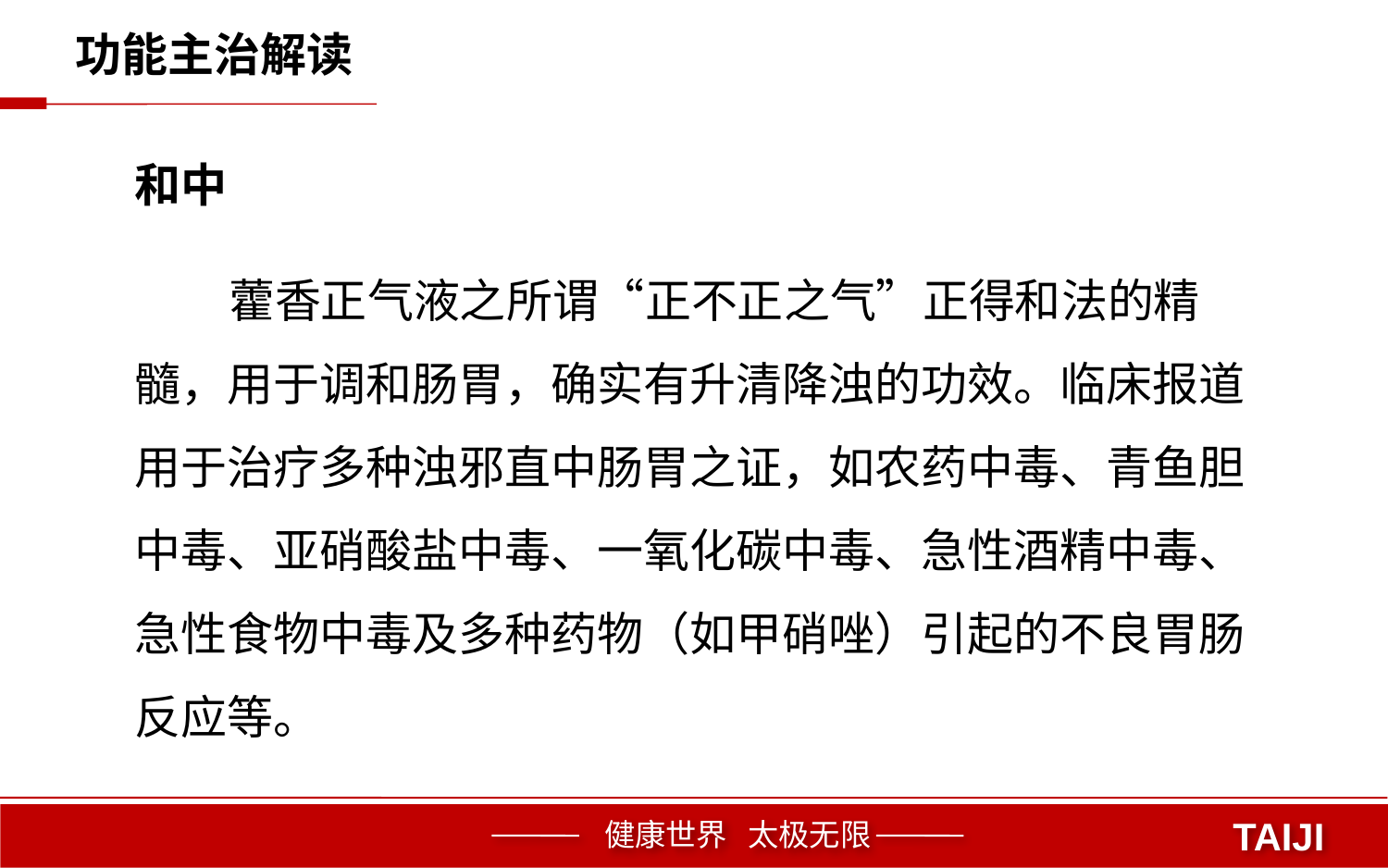

功能主治解读
和中
        藿香正气液之所谓“正不正之气”正得和法的精髓，用于调和肠胃，确实有升清降浊的功效。临床报道用于治疗多种浊邪直中肠胃之证，如农药中毒、青鱼胆中毒、亚硝酸盐中毒、一氧化碳中毒、急性酒精中毒、急性食物中毒及多种药物（如甲硝唑）引起的不良胃肠反应等。